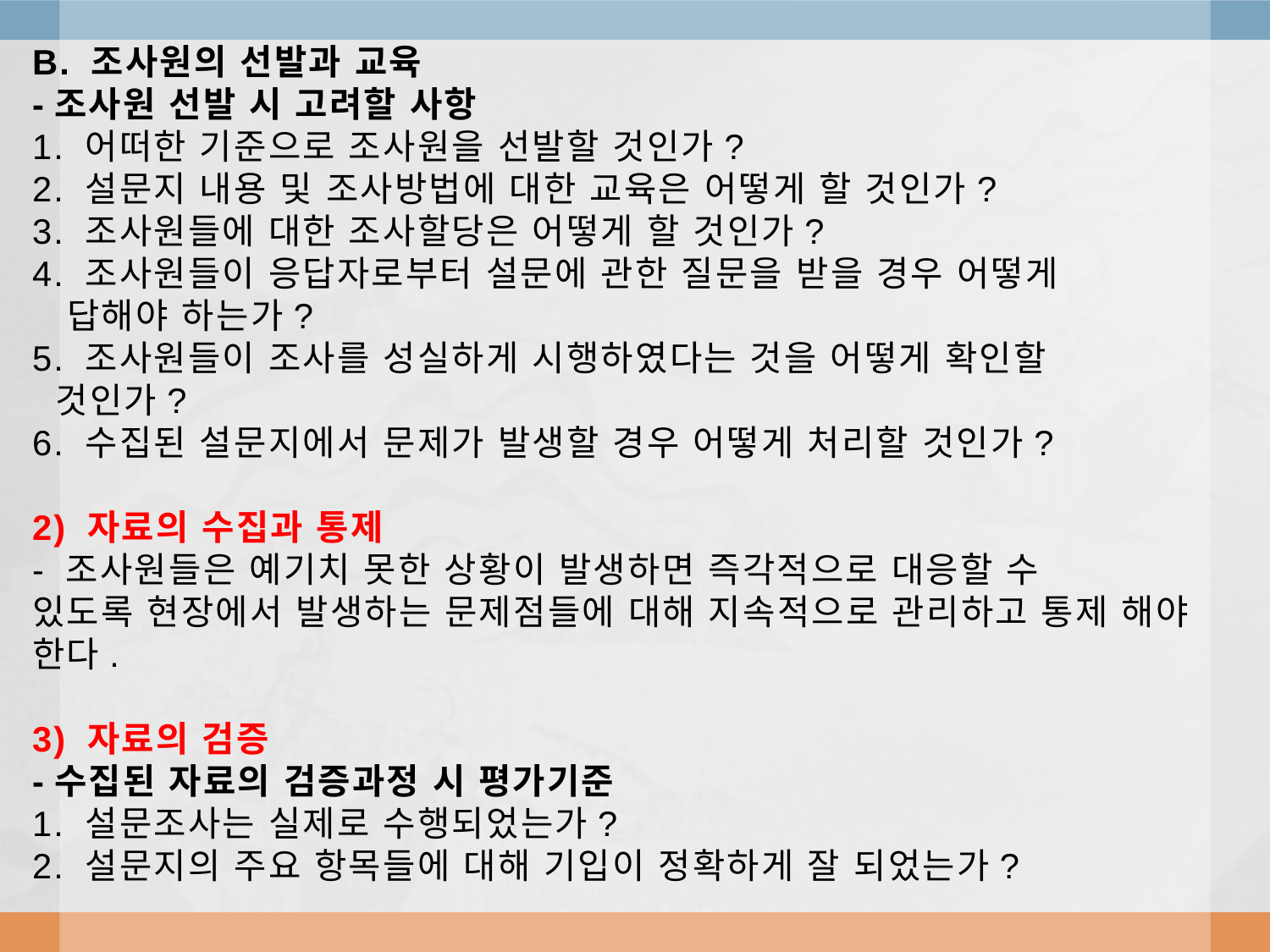

# B. 조사원의 선발과 교육 -조사원 선발 시 고려할 사항 1. 어떠한 기준으로 조사원을 선발할 것인가? 2. 설문지 내용 및 조사방법에 대한 교육은 어떻게 할 것인가? 3. 조사원들에 대한 조사할당은 어떻게 할 것인가? 4. 조사원들이 응답자로부터 설문에 관한 질문을 받을 경우 어떻게 답해야 하는가? 5. 조사원들이 조사를 성실하게 시행하였다는 것을 어떻게 확인할 것인가? 6. 수집된 설문지에서 문제가 발생할 경우 어떻게 처리할 것인가? 2) 자료의 수집과 통제 - 조사원들은 예기치 못한 상황이 발생하면 즉각적으로 대응할 수 있도록 현장에서 발생하는 문제점들에 대해 지속적으로 관리하고 통제 해야 한다. 3) 자료의 검증 -수집된 자료의 검증과정 시 평가기준 1. 설문조사는 실제로 수행되었는가? 2. 설문지의 주요 항목들에 대해 기입이 정확하게 잘 되었는가?